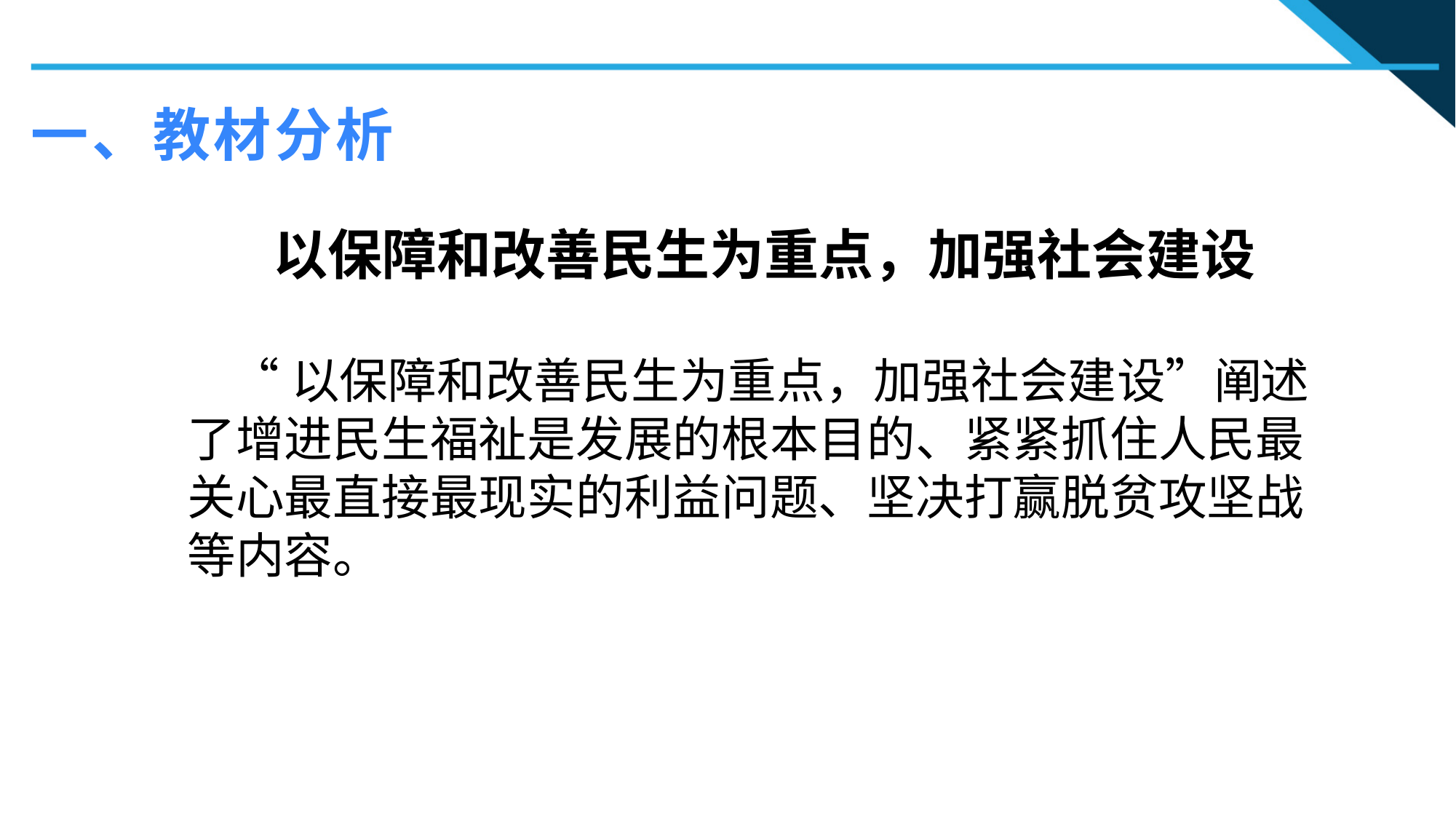

一、教材分析
以保障和改善民生为重点，加强社会建设
    “以保障和改善民生为重点，加强社会建设”阐述了增进民生福祉是发展的根本目的、紧紧抓住人民最关心最直接最现实的利益问题、坚决打赢脱贫攻坚战等内容。